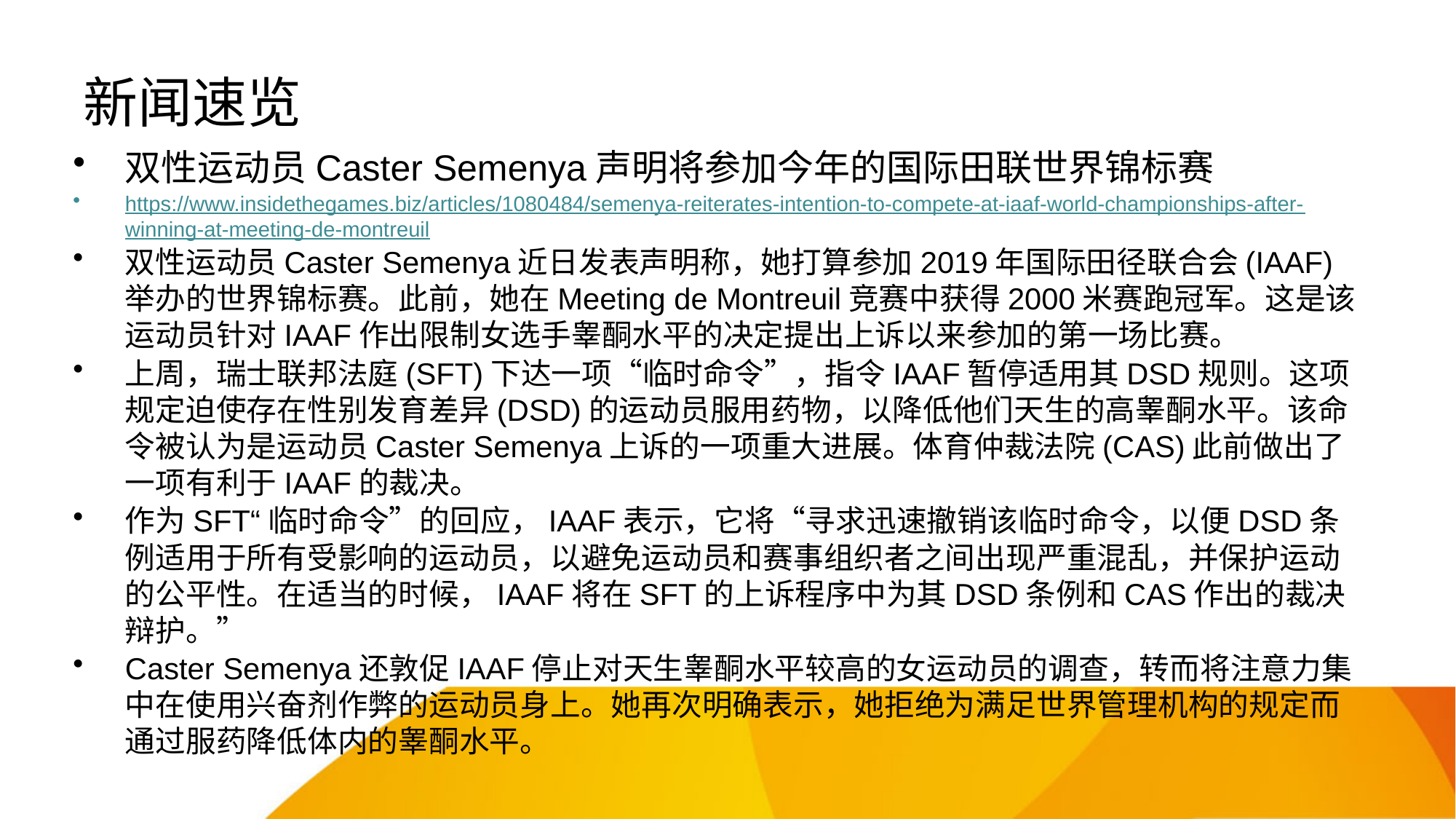

# 新闻速览
双性运动员Caster Semenya声明将参加今年的国际田联世界锦标赛
https://www.insidethegames.biz/articles/1080484/semenya-reiterates-intention-to-compete-at-iaaf-world-championships-after-winning-at-meeting-de-montreuil
双性运动员Caster Semenya近日发表声明称，她打算参加2019年国际田径联合会(IAAF)举办的世界锦标赛。此前，她在Meeting de Montreuil竞赛中获得2000米赛跑冠军。这是该运动员针对IAAF作出限制女选手睾酮水平的决定提出上诉以来参加的第一场比赛。
上周，瑞士联邦法庭(SFT)下达一项“临时命令”，指令IAAF暂停适用其DSD规则。这项规定迫使存在性别发育差异(DSD)的运动员服用药物，以降低他们天生的高睾酮水平。该命令被认为是运动员Caster Semenya上诉的一项重大进展。体育仲裁法院(CAS)此前做出了一项有利于IAAF的裁决。
作为SFT“临时命令”的回应，IAAF表示，它将“寻求迅速撤销该临时命令，以便DSD条例适用于所有受影响的运动员，以避免运动员和赛事组织者之间出现严重混乱，并保护运动的公平性。在适当的时候，IAAF将在SFT的上诉程序中为其DSD条例和CAS作出的裁决辩护。”
Caster Semenya还敦促IAAF停止对天生睾酮水平较高的女运动员的调查，转而将注意力集中在使用兴奋剂作弊的运动员身上。她再次明确表示，她拒绝为满足世界管理机构的规定而通过服药降低体内的睾酮水平。